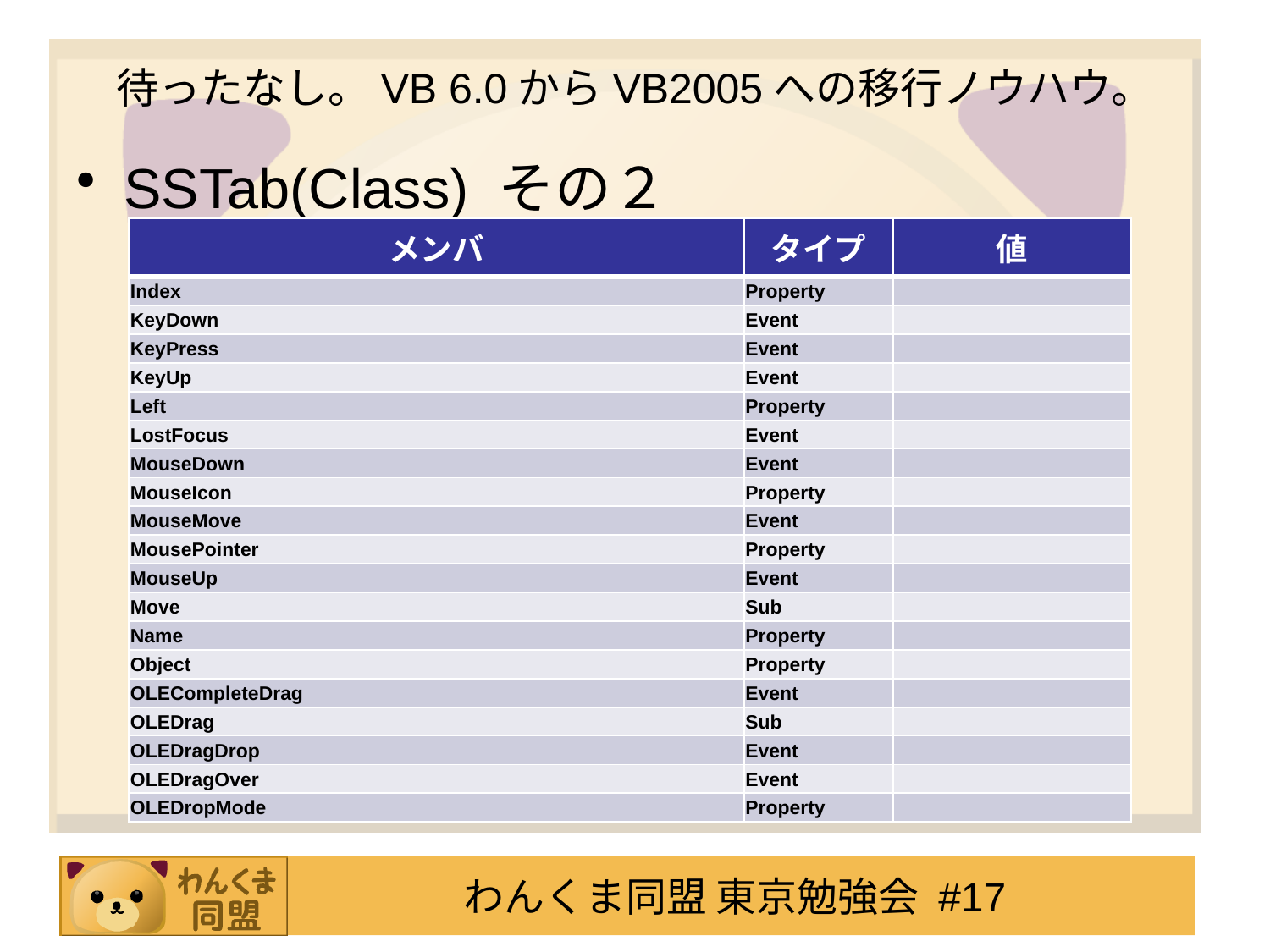

# 待ったなし。VB 6.0からVB2005への移行ノウハウ。
SSTab(Class) その２

| メンバ | タイプ | 値 |
| --- | --- | --- |
| Index | Property |  |
| KeyDown | Event |  |
| KeyPress | Event |  |
| KeyUp | Event |  |
| Left | Property |  |
| LostFocus | Event |  |
| MouseDown | Event |  |
| MouseIcon | Property |  |
| MouseMove | Event |  |
| MousePointer | Property |  |
| MouseUp | Event |  |
| Move | Sub |  |
| Name | Property |  |
| Object | Property |  |
| OLECompleteDrag | Event |  |
| OLEDrag | Sub |  |
| OLEDragDrop | Event |  |
| OLEDragOver | Event |  |
| OLEDropMode | Property |  |